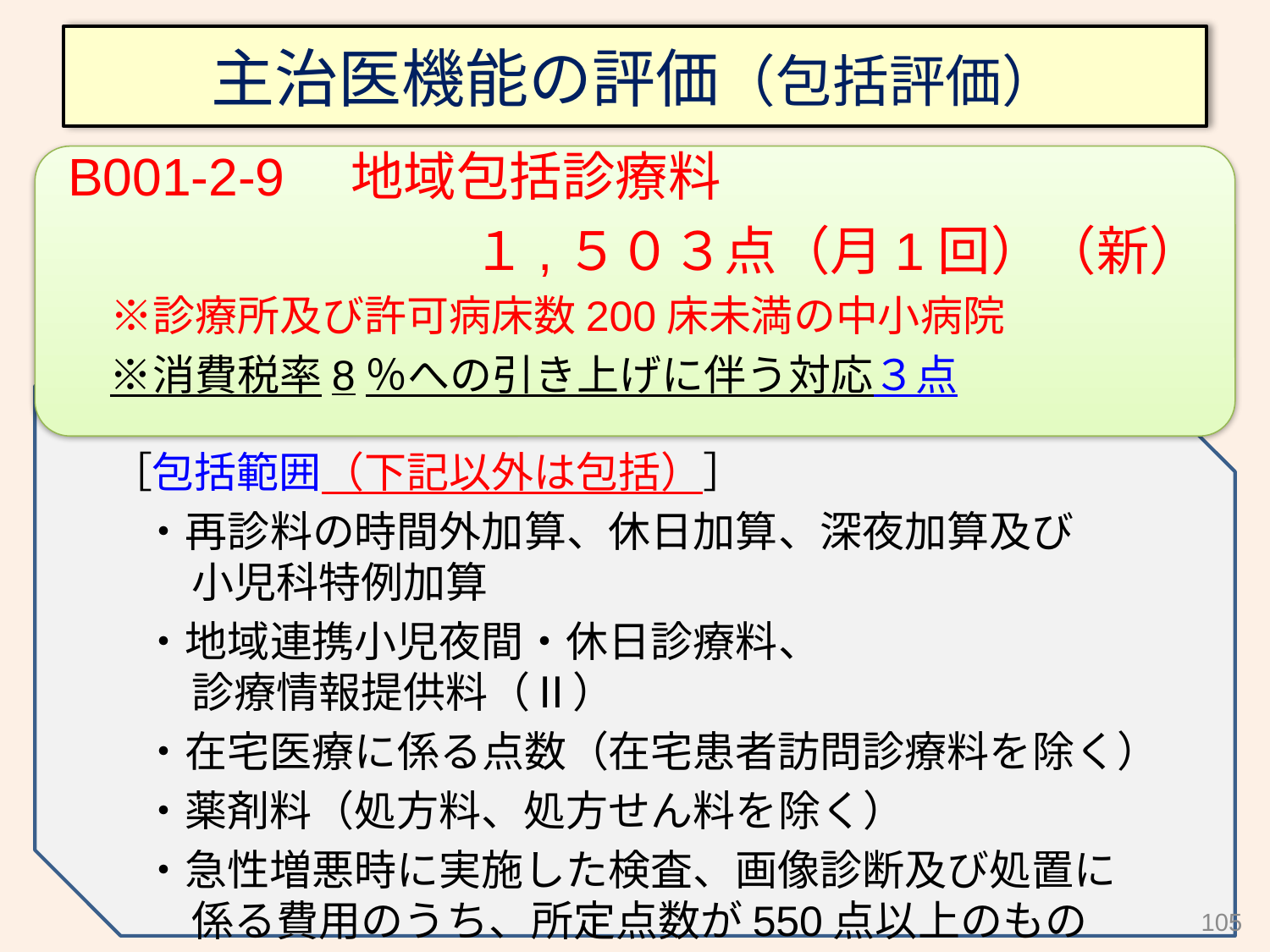

# 主治医機能の評価（包括評価）
B001-2-9　地域包括診療料
　　　１,５０３点（月1回）（新）
　※診療所及び許可病床数200床未満の中小病院
　※消費税率8％への引き上げに伴う対応３点

　［包括範囲（下記以外は包括）］
・再診料の時間外加算、休日加算、深夜加算及び
小児科特例加算
・地域連携小児夜間・休日診療料、
診療情報提供料（Ⅱ）
・在宅医療に係る点数（在宅患者訪問診療料を除く）
・薬剤料（処方料、処方せん料を除く）
・急性増悪時に実施した検査、画像診断及び処置に
係る費用のうち、所定点数が550点以上のもの

105